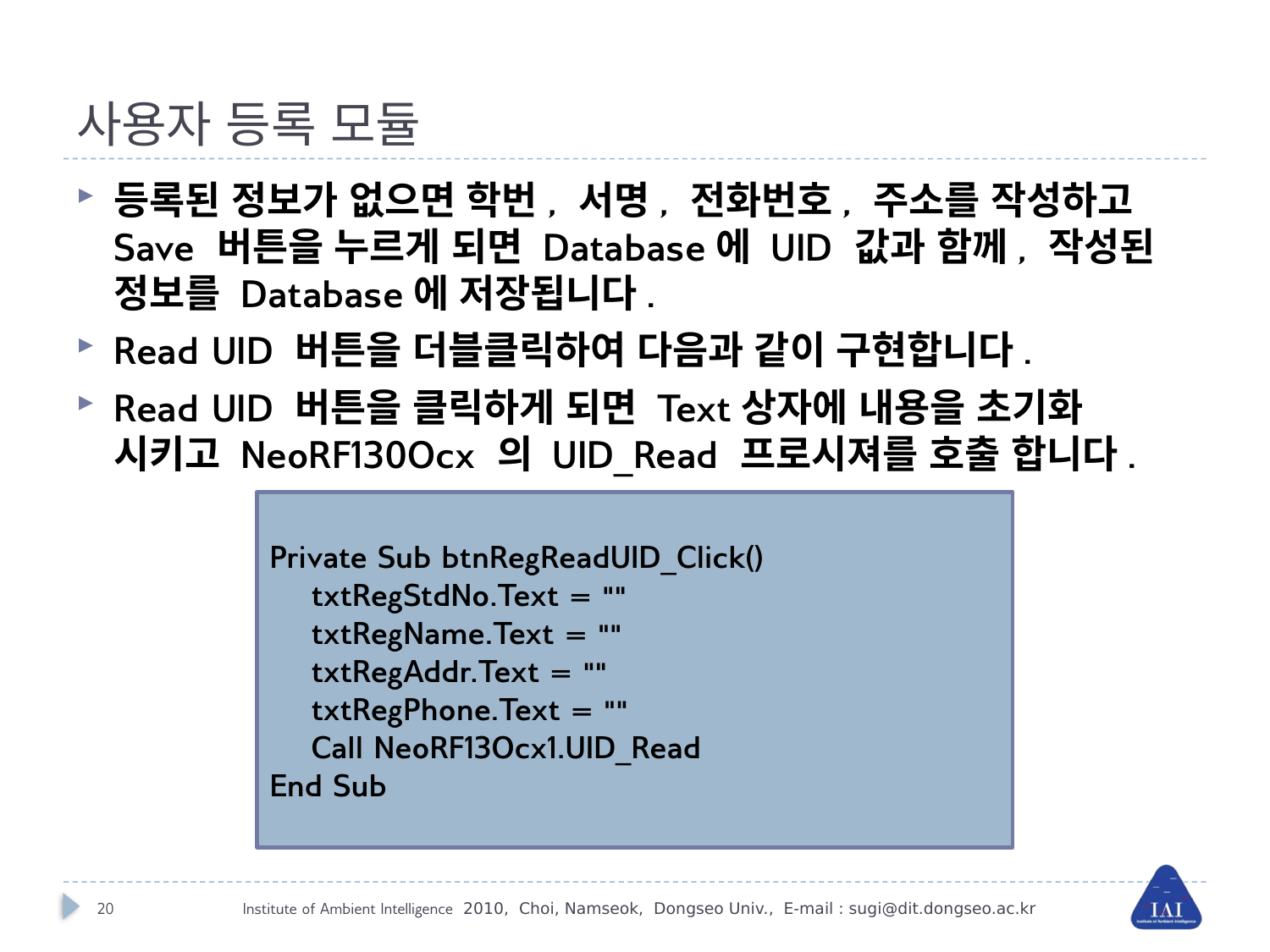

# 사용자 등록 모듈
등록된 정보가 없으면 학번, 서명, 전화번호, 주소를 작성하고 Save 버튼을 누르게 되면 Database에 UID 값과 함께, 작성된 정보를 Database에 저장됩니다.
Read UID 버튼을 더블클릭하여 다음과 같이 구현합니다.
Read UID 버튼을 클릭하게 되면 Text상자에 내용을 초기화 시키고 NeoRF130Ocx 의 UID_Read 프로시져를 호출 합니다.

Private Sub btnRegReadUID_Click()
    txtRegStdNo.Text = ""
    txtRegName.Text = ""
    txtRegAddr.Text = ""
    txtRegPhone.Text = ""
    Call NeoRF13Ocx1.UID_Read
End Sub